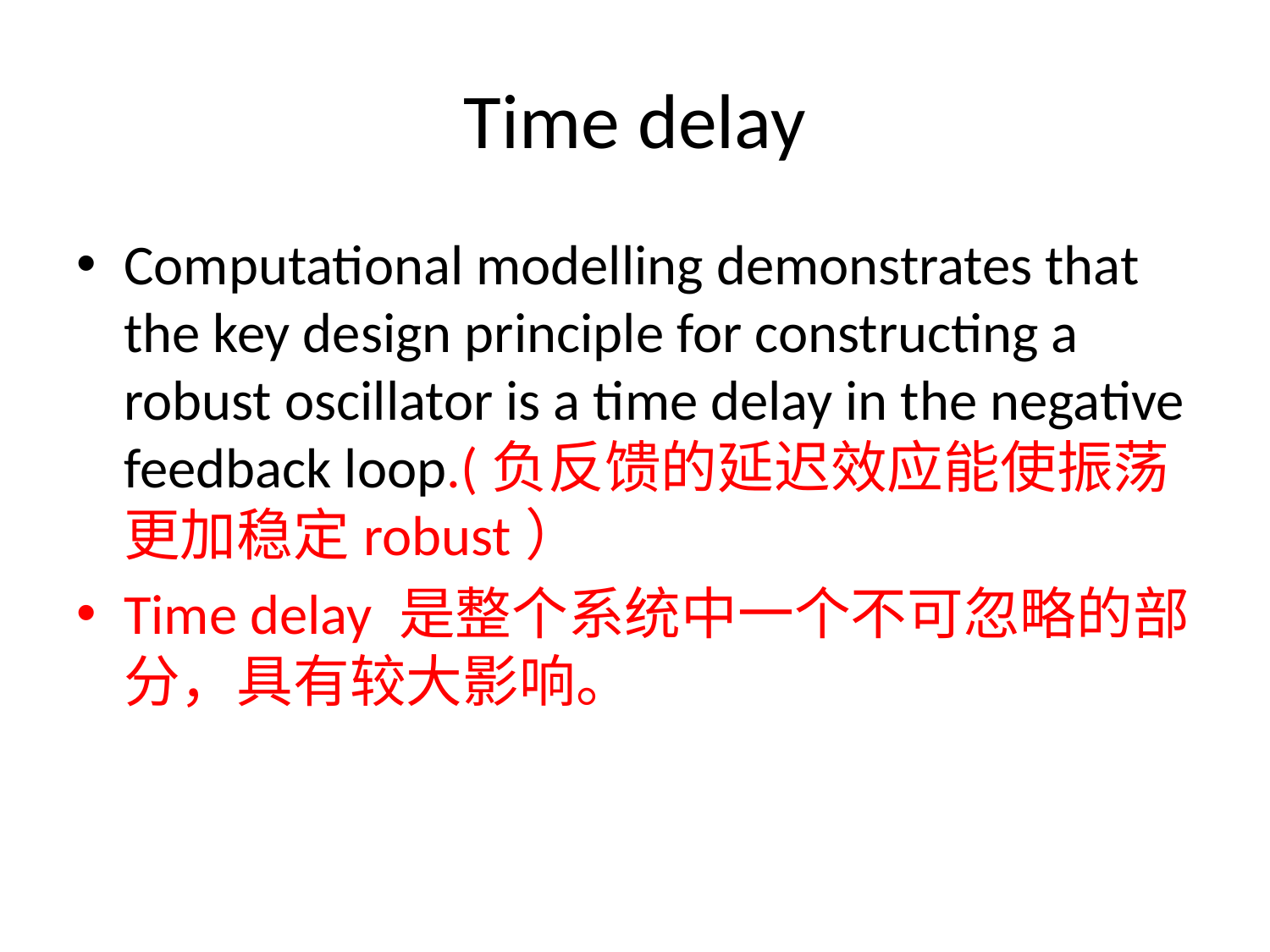

# Time delay
Computational modelling demonstrates that the key design principle for constructing a robust oscillator is a time delay in the negative feedback loop.(负反馈的延迟效应能使振荡更加稳定robust）
Time delay 是整个系统中一个不可忽略的部分，具有较大影响。